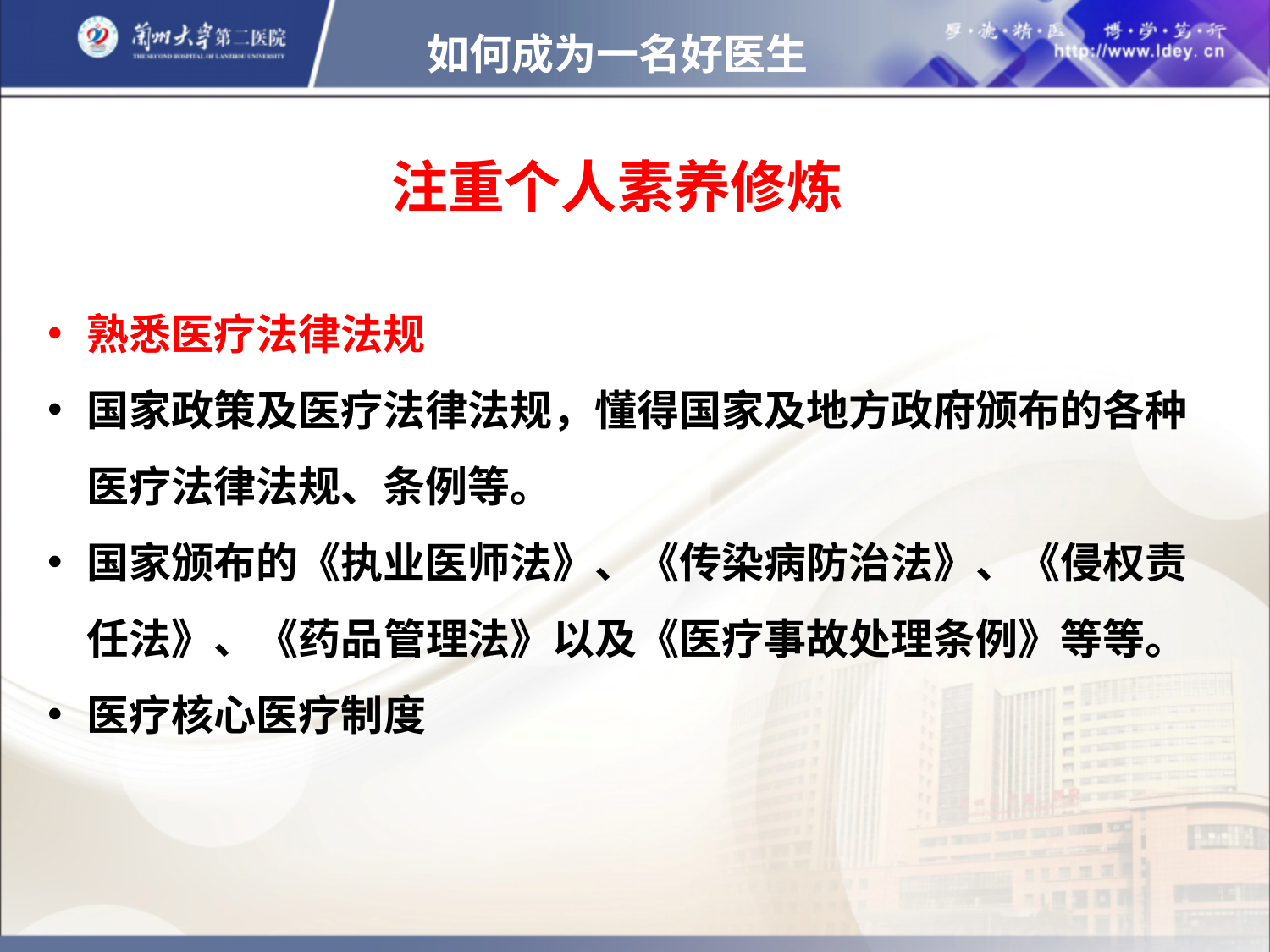

如何成为一名好医生
注重个人素养修炼

熟悉医疗法律法规
国家政策及医疗法律法规，懂得国家及地方政府颁布的各种医疗法律法规、条例等。
国家颁布的《执业医师法》、《传染病防治法》、《侵权责任法》、《药品管理法》以及《医疗事故处理条例》等等。
医疗核心医疗制度